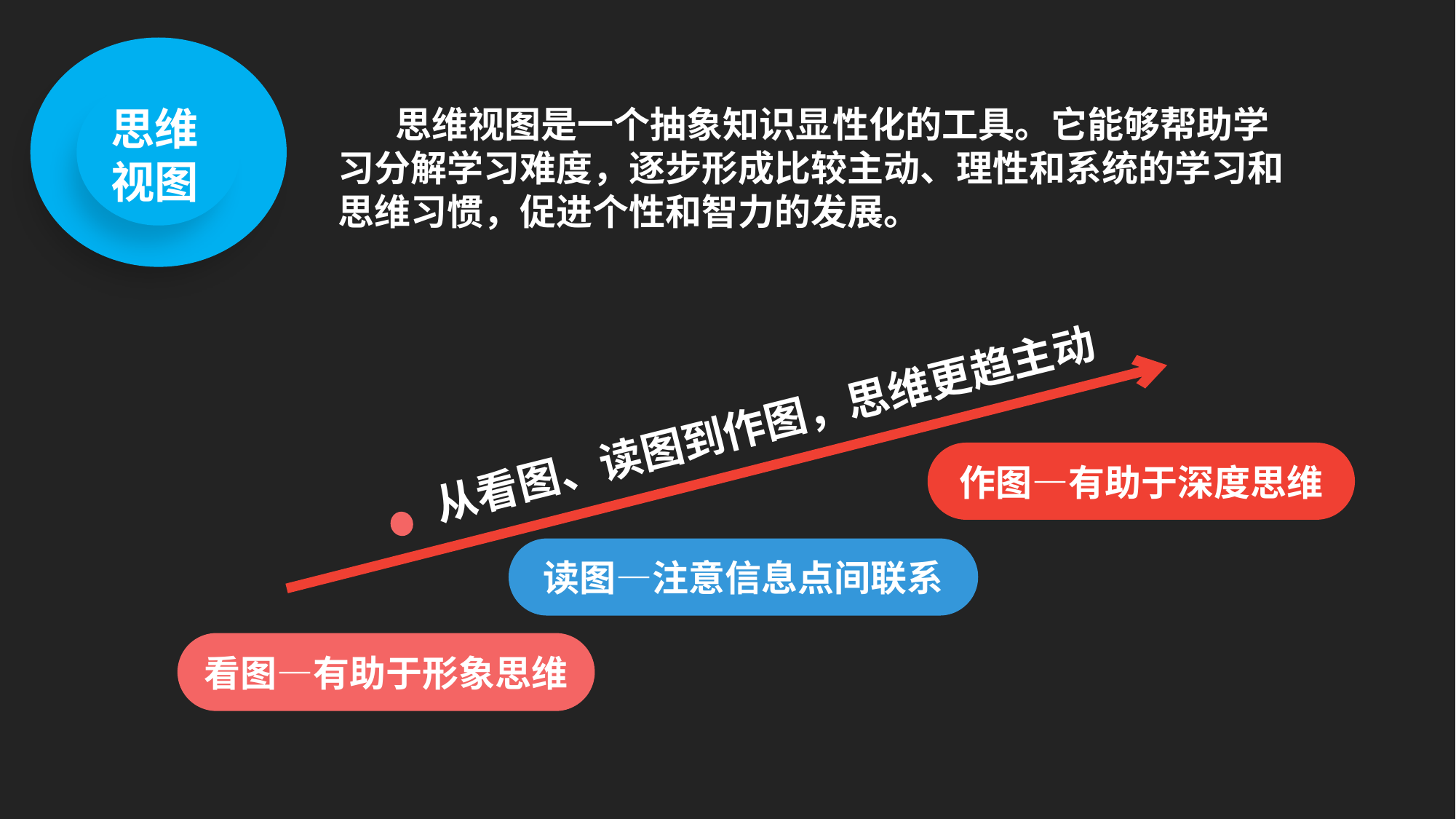

#
思维
视图
      思维视图是一个抽象知识显性化的工具。它能够帮助学习分解学习难度，逐步形成比较主动、理性和系统的学习和思维习惯，促进个性和智力的发展。
从看图、读图到作图，思维更趋主动
作图—有助于深度思维

读图—注意信息点间联系
看图—有助于形象思维